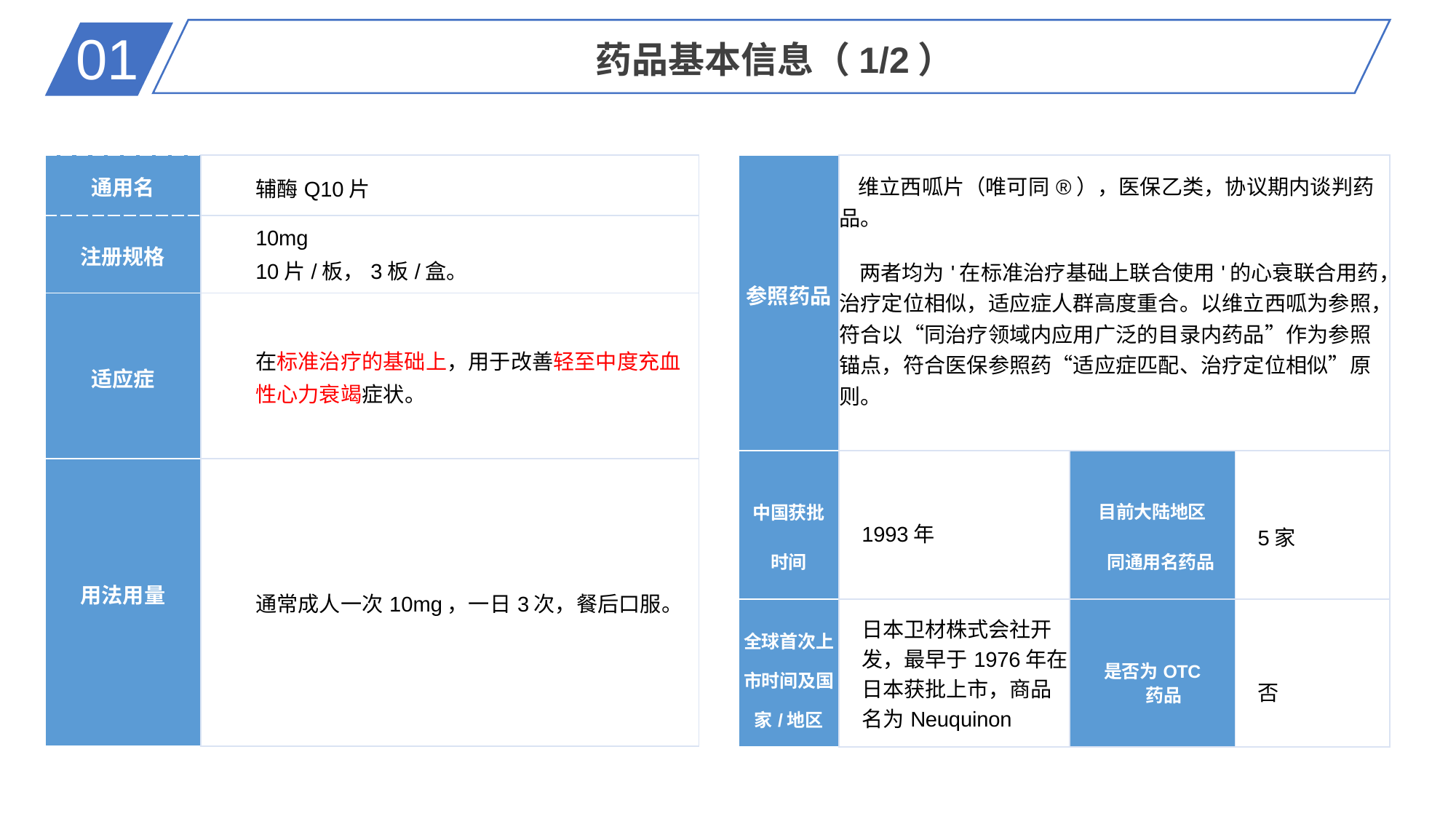

01

药品基本信息（1/2）
| 通用名 | 辅酶Q10片 |
| --- | --- |
| 注册规格 | 10mg 10片/板，3板/盒。 |
| 适应症 | 在标准治疗的基础上，用于改善轻至中度充血性心力衰竭症状。 |
| 用法用量 | 通常成人一次10mg，一日3次，餐后口服。 |
| 参照药品 | 维立西呱片（唯可同®），医保乙类，协议期内谈判药品。 两者均为'在标准治疗基础上联合使用'的心衰联合用药，治疗定位相似，适应症人群高度重合。以维立西呱为参照，符合以“同治疗领域内应用广泛的目录内药品”作为参照锚点，符合医保参照药“适应症匹配、治疗定位相似”原则。 |  |  |
| --- | --- | --- | --- |
| 中国获批 时间 | 1993年 | 目前大陆地区 同通用名药品 的上市情况 | 5家 |
| 全球首次上市时间及国家/地区 | 日本卫材株式会社开发，最早于1976年在日本获批上市，商品名为Neuquinon | 是否为OTC 药品 | 否 |